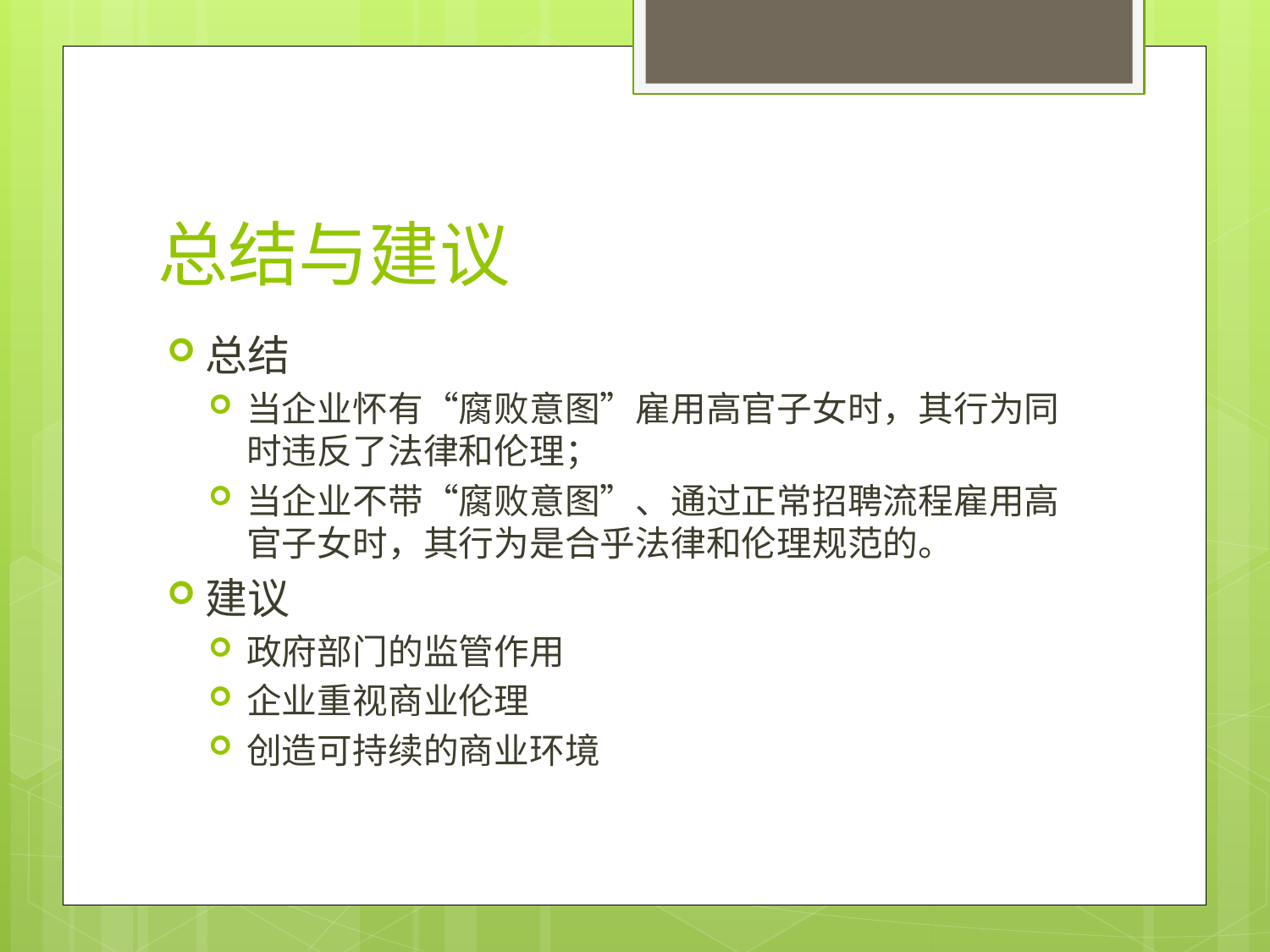

# 总结与建议
总结
当企业怀有“腐败意图”雇用高官子女时，其行为同时违反了法律和伦理；
当企业不带“腐败意图”、通过正常招聘流程雇用高官子女时，其行为是合乎法律和伦理规范的。
建议
政府部门的监管作用
企业重视商业伦理
创造可持续的商业环境